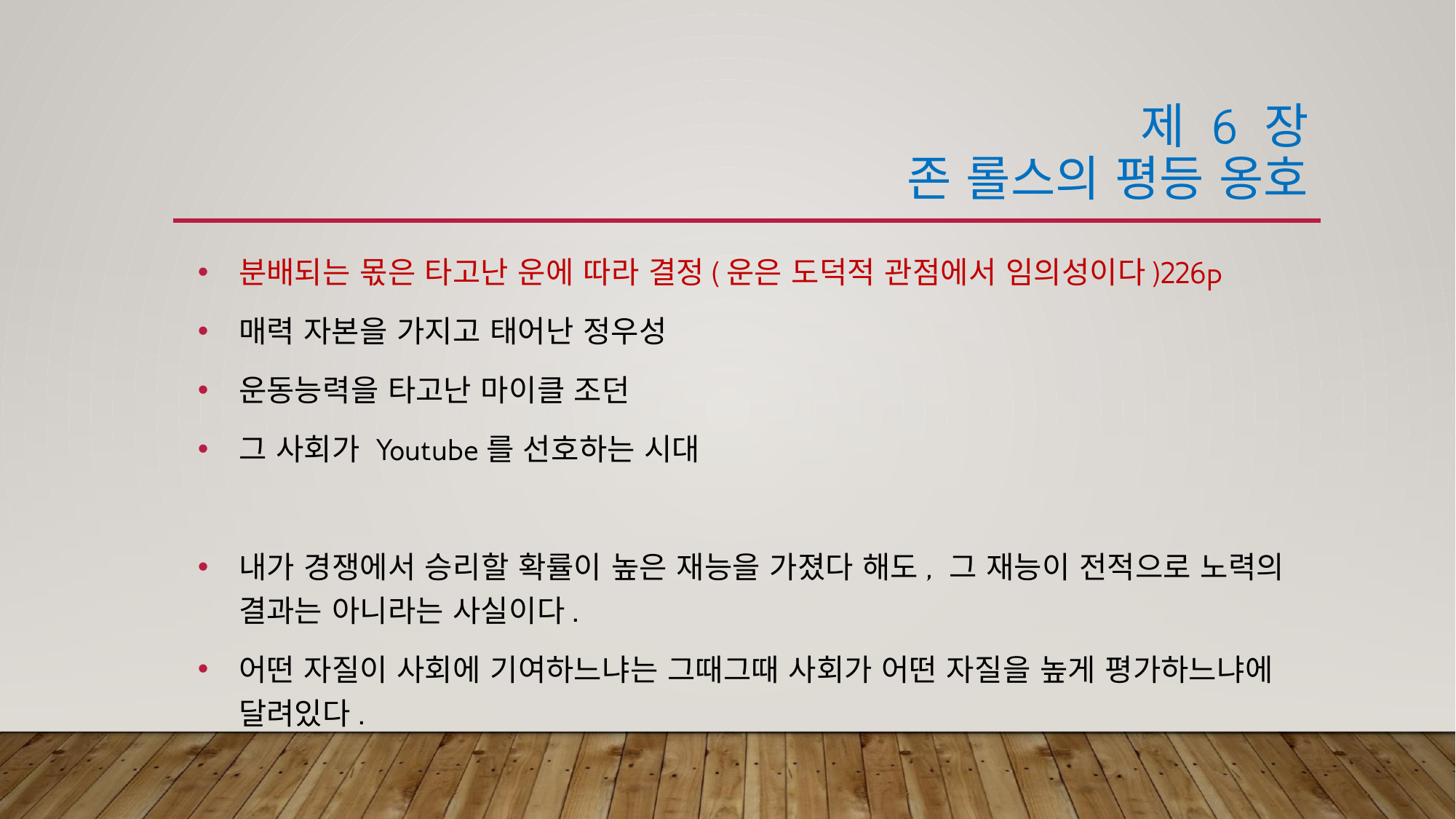

# 제 6 장 존 롤스의 평등 옹호
분배되는 몫은 타고난 운에 따라 결정(운은 도덕적 관점에서 임의성이다)226p
매력 자본을 가지고 태어난 정우성
운동능력을 타고난 마이클 조던
그 사회가 Youtube를 선호하는 시대

내가 경쟁에서 승리할 확률이 높은 재능을 가졌다 해도, 그 재능이 전적으로 노력의 결과는 아니라는 사실이다.
어떤 자질이 사회에 기여하느냐는 그때그때 사회가 어떤 자질을 높게 평가하느냐에 달려있다.